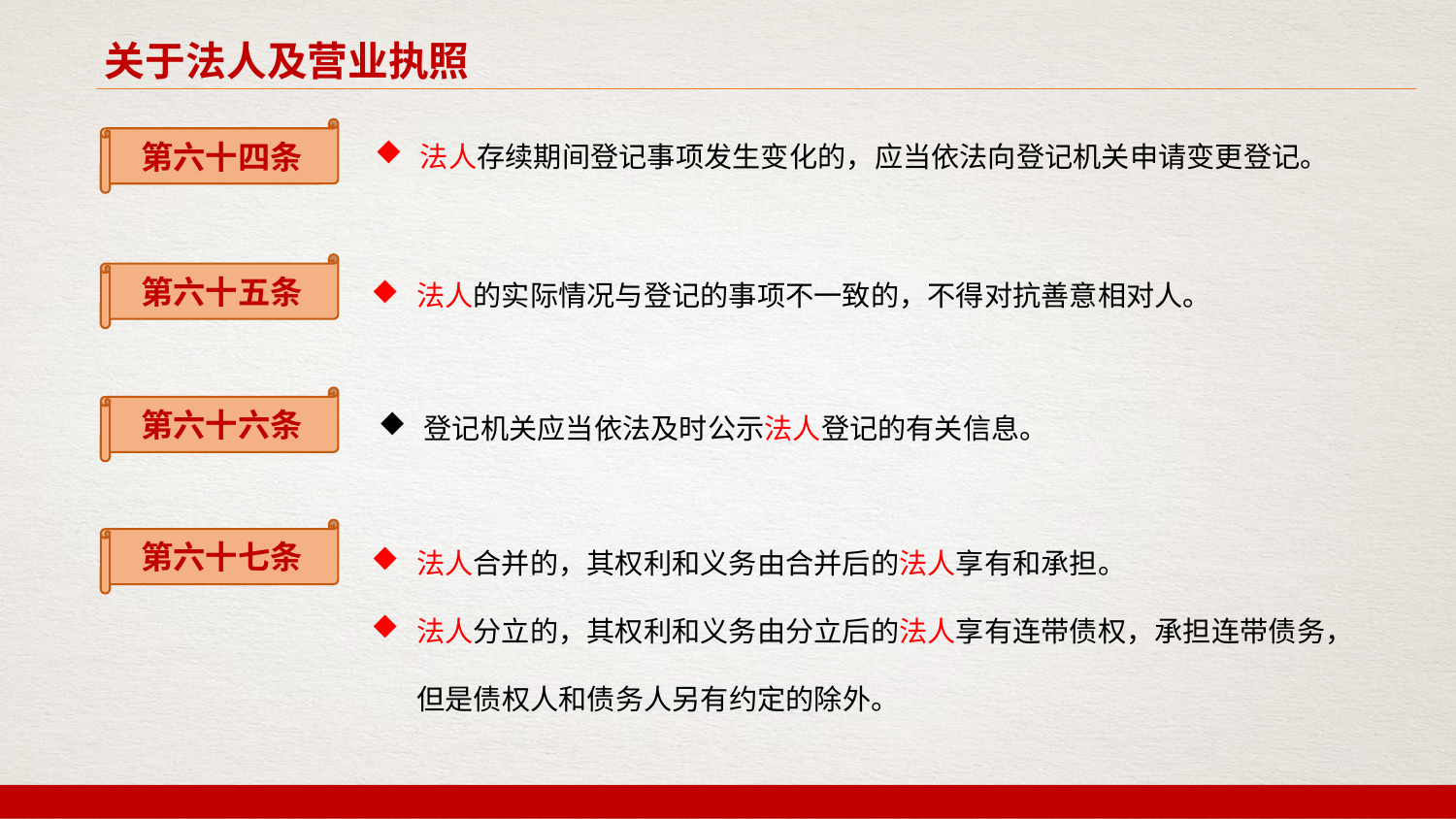

关于法人及营业执照
第六十四条
法人存续期间登记事项发生变化的，应当依法向登记机关申请变更登记。
第六十五条
法人的实际情况与登记的事项不一致的，不得对抗善意相对人。

第六十六条
登记机关应当依法及时公示法人登记的有关信息。
法人合并的，其权利和义务由合并后的法人享有和承担。
法人分立的，其权利和义务由分立后的法人享有连带债权，承担连带债务，但是债权人和债务人另有约定的除外。
第六十七条